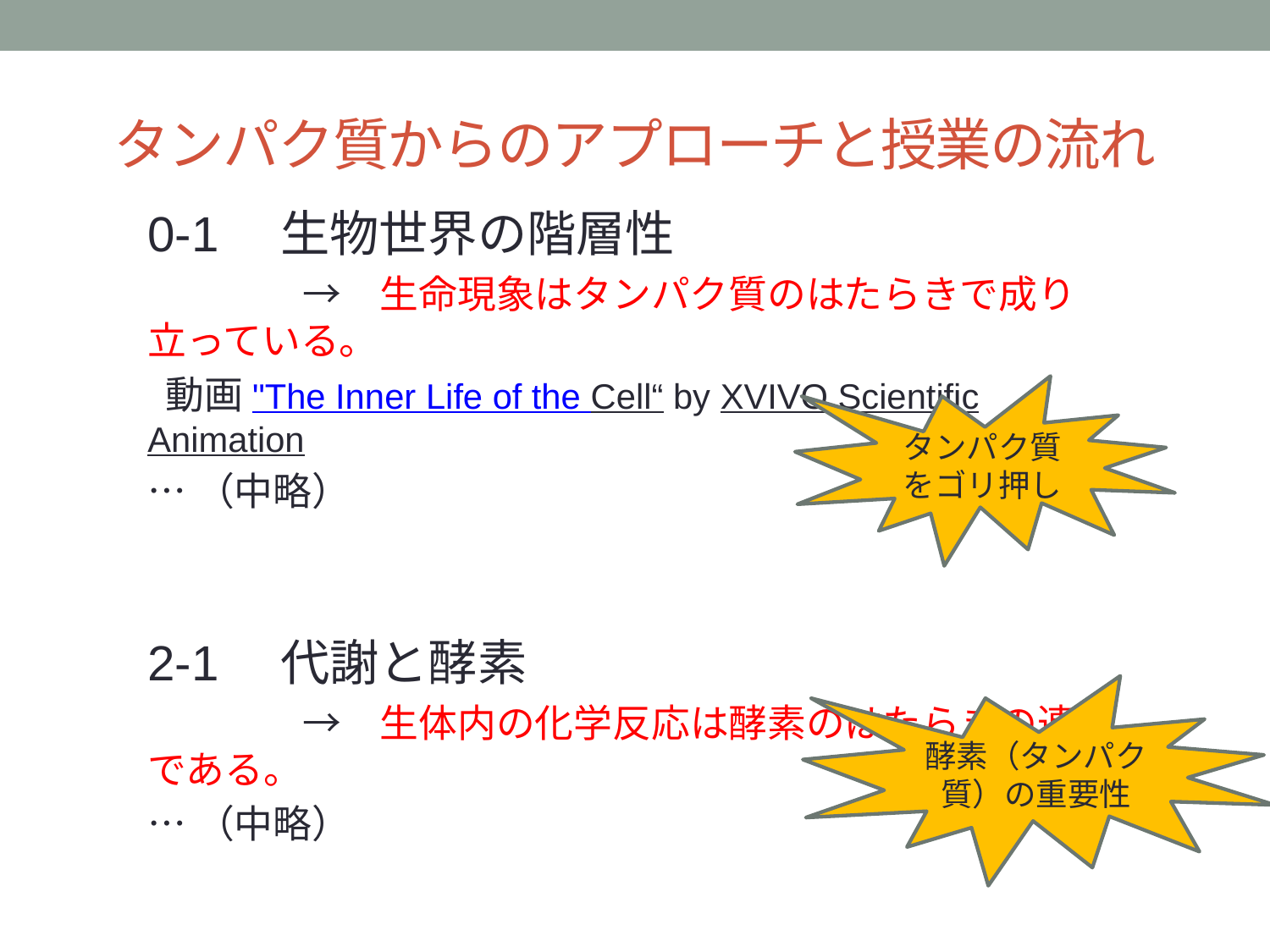

# タンパク質からのアプローチと授業の流れ
0-1　生物世界の階層性
　　　　→　生命現象はタンパク質のはたらきで成り立っている。
 動画"The Inner Life of the Cell“ by XVIVO Scientific Animation
…（中略）

2-1　代謝と酵素
　　　　→　生体内の化学反応は酵素のはたらきの連続である。
…（中略）

生徒が酵素と分子を演じるアクティビティ
タンパク質をゴリ押し
酵素（タンパク質）の重要性